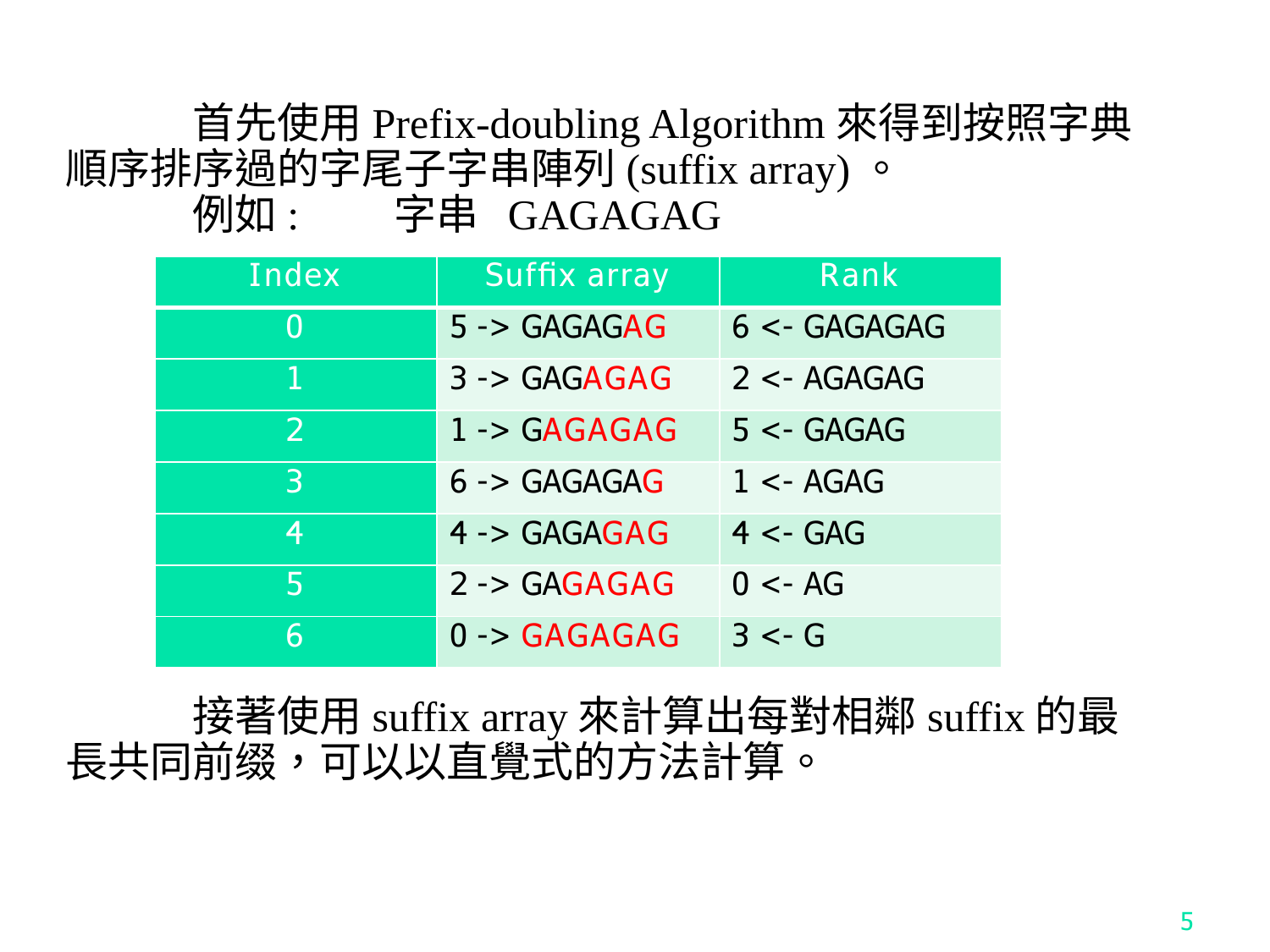

首先使用Prefix-doubling Algorithm來得到按照字典順序排序過的字尾子字串陣列(suffix array)。
	例如:        字串  GAGAGAG
	接著使用suffix array來計算出每對相鄰suffix的最長共同前缀，可以以直覺式的方法計算。
| Index | Suffix array | Rank |
| --- | --- | --- |
| 0 | 5 -> GAGAGAG | 6 <- GAGAGAG |
| 1 | 3 -> GAGAGAG | 2 <- AGAGAG |
| 2 | 1 -> GAGAGAG | 5 <- GAGAG |
| 3 | 6 -> GAGAGAG | 1 <- AGAG |
| 4 | 4 -> GAGAGAG | 4 <- GAG |
| 5 | 2 -> GAGAGAG | 0 <- AG |
| 6 | 0 -> GAGAGAG | 3 <- G |
5